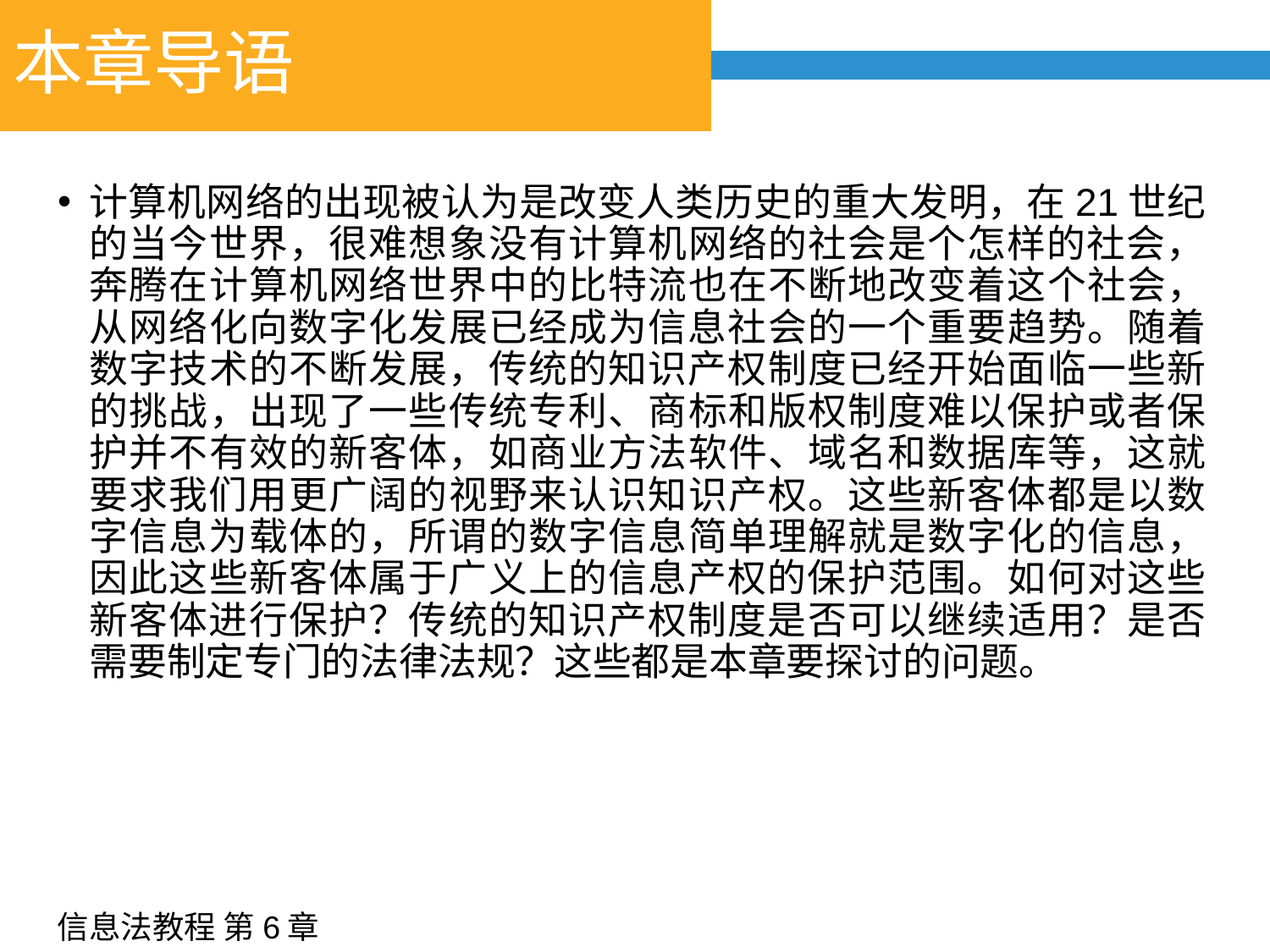

# 本章导语
计算机网络的出现被认为是改变人类历史的重大发明，在21世纪的当今世界，很难想象没有计算机网络的社会是个怎样的社会，奔腾在计算机网络世界中的比特流也在不断地改变着这个社会，从网络化向数字化发展已经成为信息社会的一个重要趋势。随着数字技术的不断发展，传统的知识产权制度已经开始面临一些新的挑战，出现了一些传统专利、商标和版权制度难以保护或者保护并不有效的新客体，如商业方法软件、域名和数据库等，这就要求我们用更广阔的视野来认识知识产权。这些新客体都是以数字信息为载体的，所谓的数字信息简单理解就是数字化的信息，因此这些新客体属于广义上的信息产权的保护范围。如何对这些新客体进行保护？传统的知识产权制度是否可以继续适用？是否需要制定专门的法律法规？这些都是本章要探讨的问题。
信息法教程 第6章